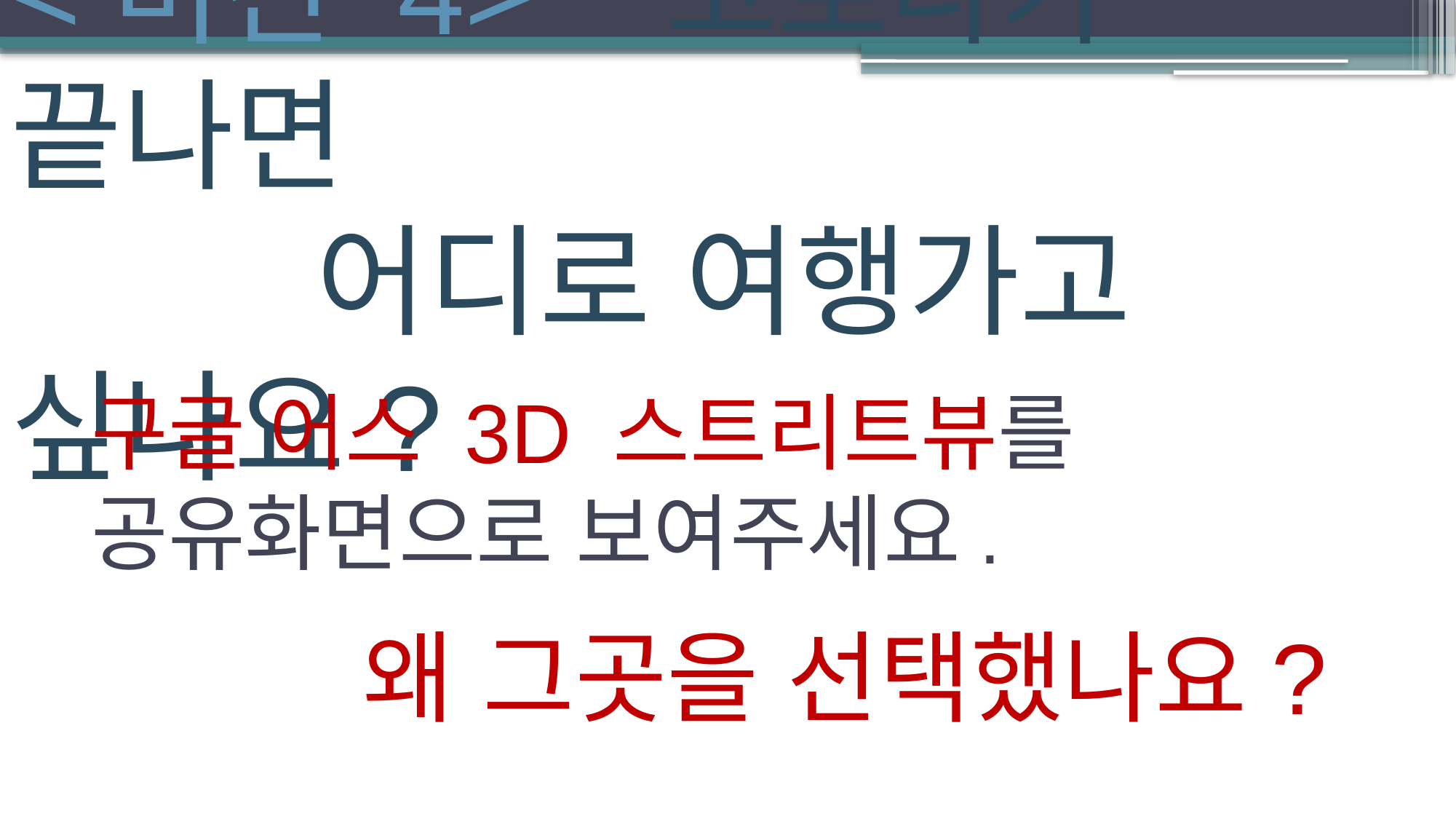

# <미션 4>   코로나가 끝나면 어디로 여행가고 싶나요?
구글 어스 3D 스트리트뷰를 공유화면으로 보여주세요.
                왜 그곳을 선택했나요?